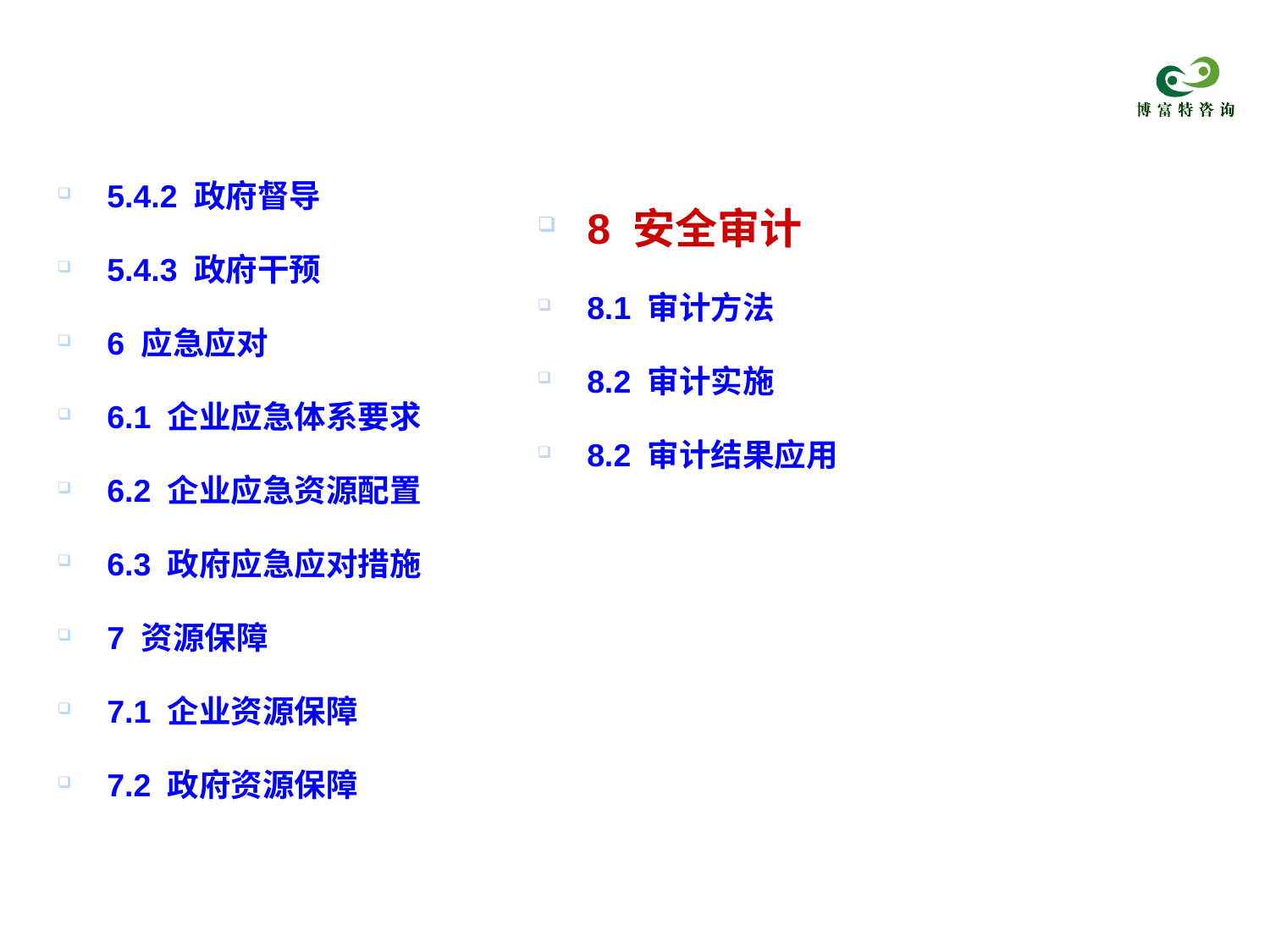

8 安全审计
8.1 审计方法
8.2 审计实施
8.2 审计结果应用
5.4.2 政府督导
5.4.3 政府干预
6 应急应对
6.1 企业应急体系要求
6.2 企业应急资源配置
6.3 政府应急应对措施
7 资源保障
7.1 企业资源保障
7.2 政府资源保障